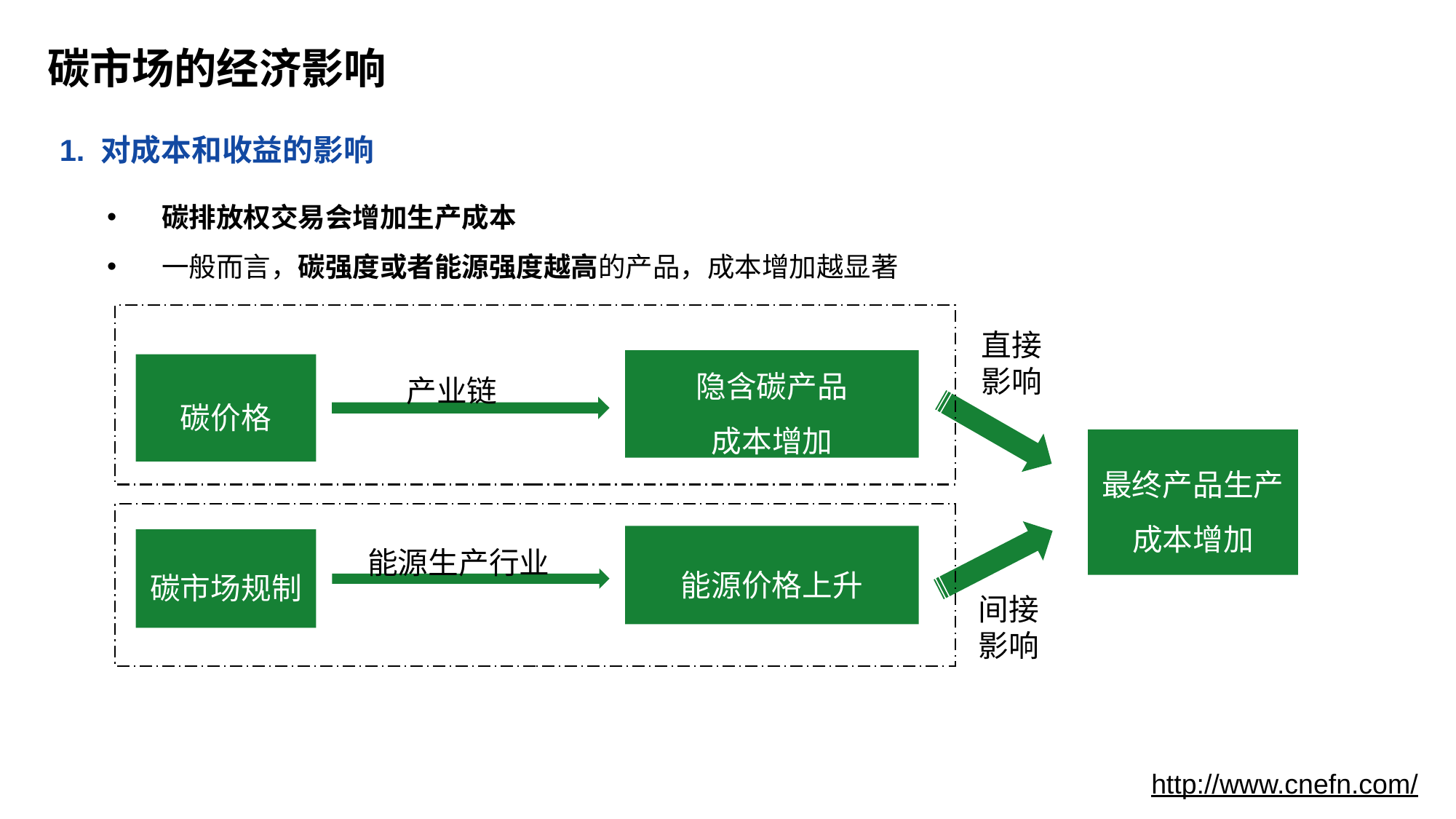

# 碳市场的经济影响
1. 对成本和收益的影响
碳排放权交易会增加生产成本
一般而言，碳强度或者能源强度越高的产品，成本增加越显著

直接影响
产业链
隐含碳产品
成本增加
碳价格

最终产品生产成本增加
能源生产行业
能源价格上升
碳市场规制

间接影响